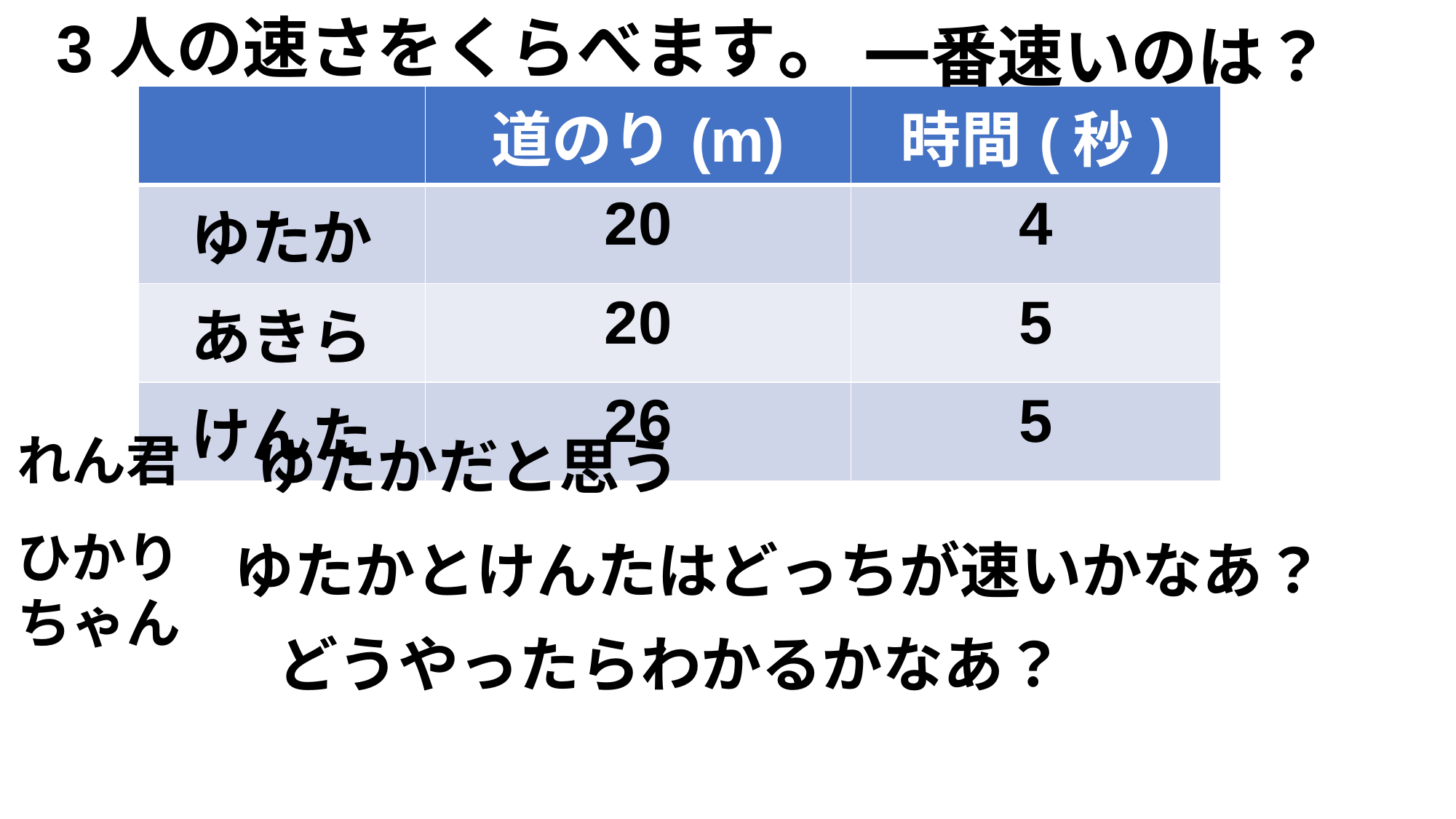

3人の速さをくらべます。
一番速いのは？
|  | 道のり(m) | 時間(秒) |
| --- | --- | --- |
| ゆたか | 20 | 4 |
| あきら | 20 | 5 |
| けんた | 26 | 5 |
れん君
ゆたかだと思う
ひかりちゃん
ゆたかとけんたはどっちが速いかなあ？
どうやったらわかるかなあ？